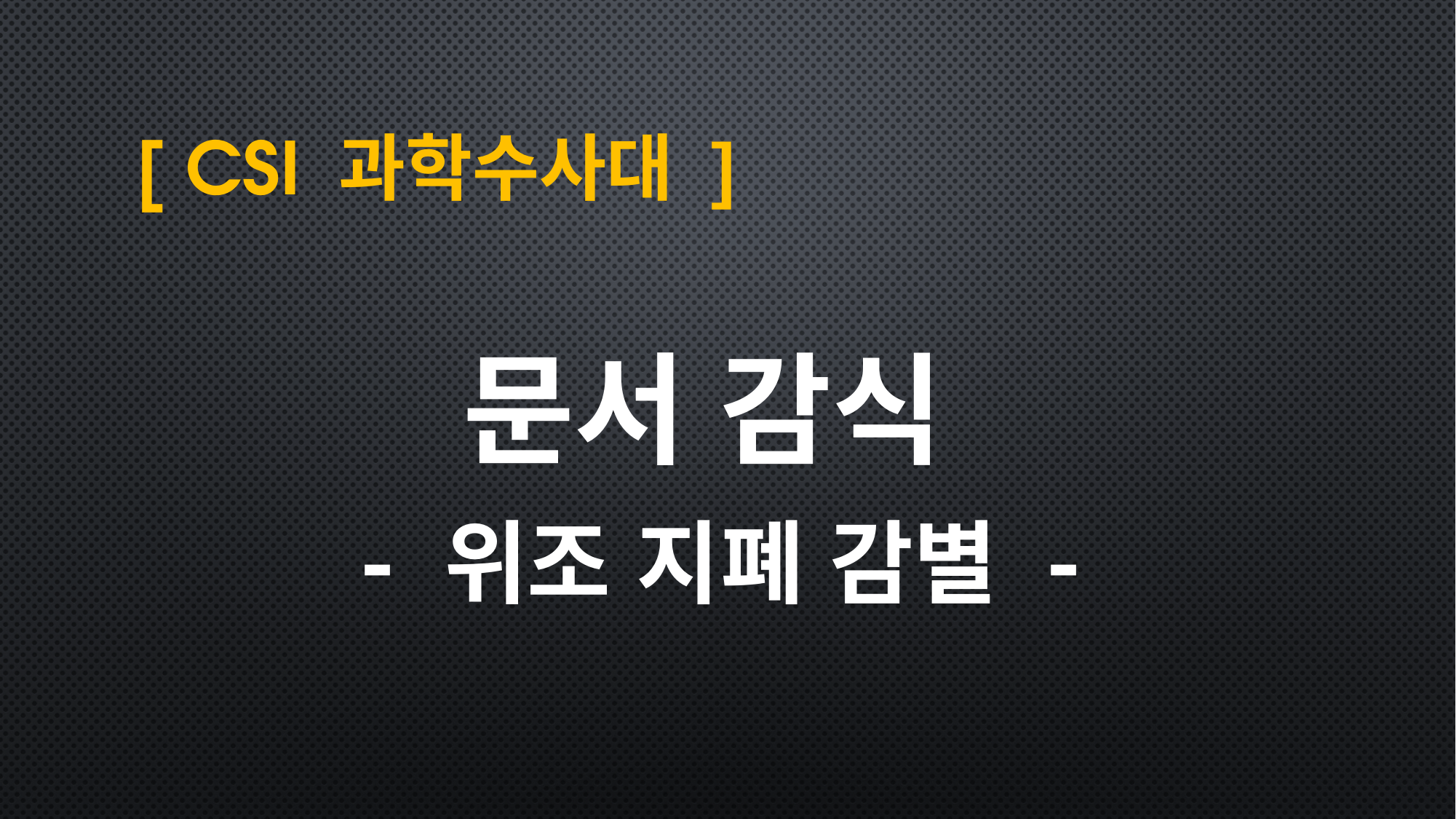

# [ CSI 과학수사대 ]
문서 감식
- 위조 지폐 감별 -